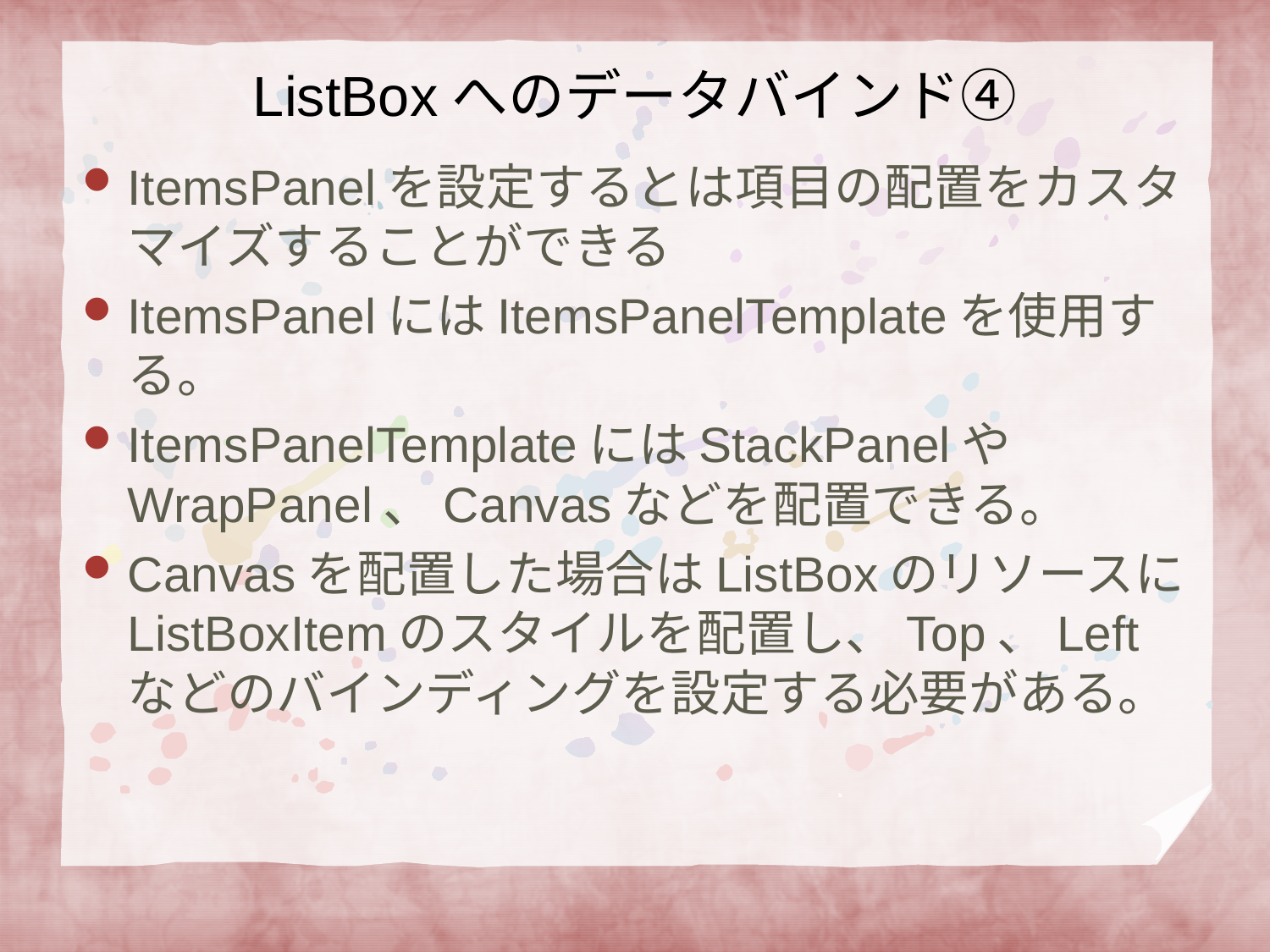

# ListBoxへのデータバインド④
ItemsPanelを設定するとは項目の配置をカスタマイズすることができる
ItemsPanelにはItemsPanelTemplateを使用する。
ItemsPanelTemplateにはStackPanelやWrapPanel、Canvasなどを配置できる。
Canvasを配置した場合はListBoxのリソースにListBoxItemのスタイルを配置し、Top、Leftなどのバインディングを設定する必要がある。